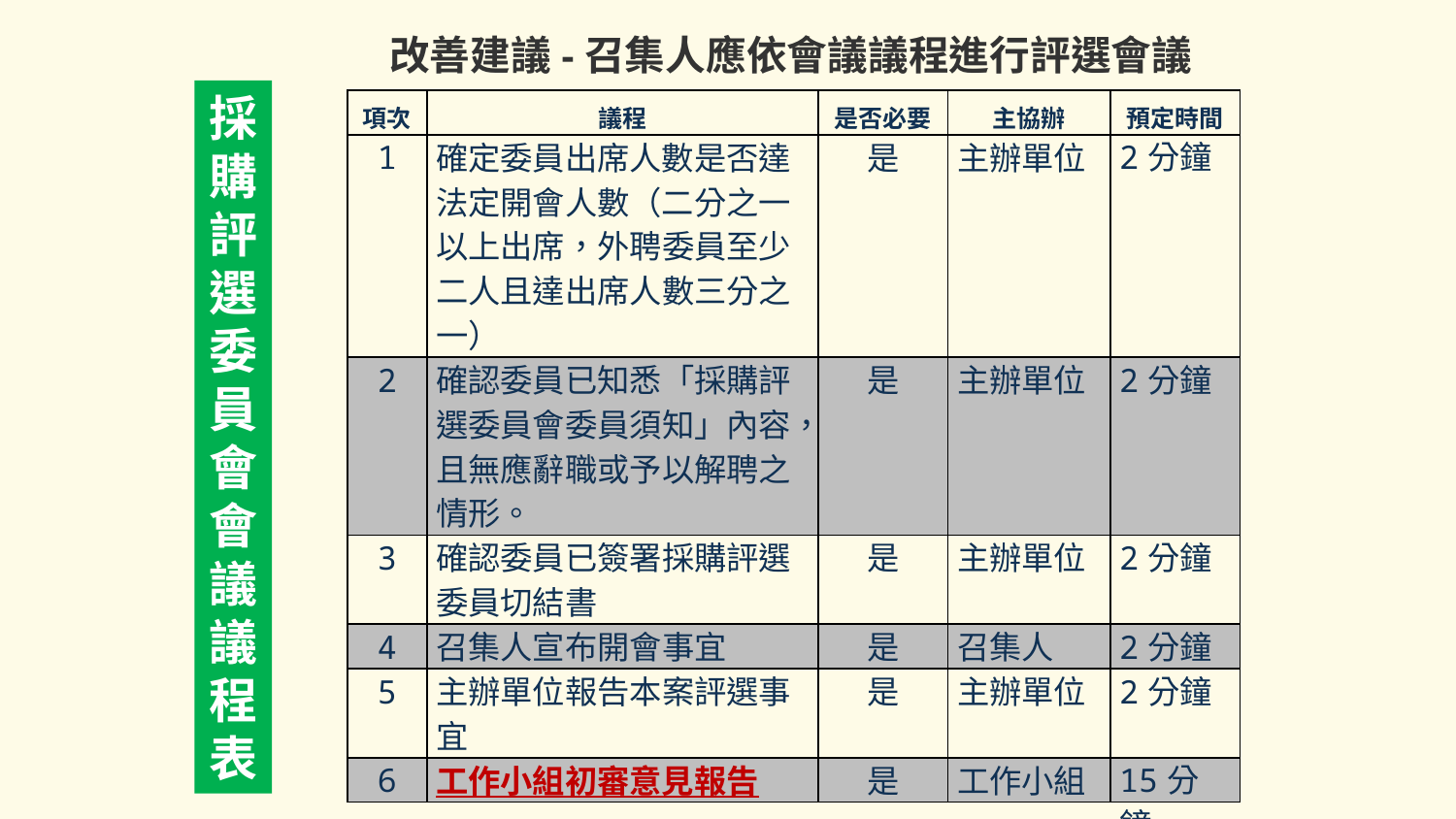

改善建議-召集人應依會議議程進行評選會議

採
購
評
選
委
員
會
會
議
議
程
表
| 項次 | 議程 | 是否必要 | 主協辦 | 預定時間 |
| --- | --- | --- | --- | --- |
| 1 | 確定委員出席人數是否達法定開會人數（二分之一以上出席，外聘委員至少二人且達出席人數三分之一） | 是 | 主辦單位 | 2分鐘 |
| 2 | 確認委員已知悉「採購評選委員會委員須知」內容，且無應辭職或予以解聘之情形。 | 是 | 主辦單位 | 2分鐘 |
| 3 | 確認委員已簽署採購評選委員切結書 | 是 | 主辦單位 | 2分鐘 |
| 4 | 召集人宣布開會事宜 | 是 | 召集人 | 2分鐘 |
| 5 | 主辦單位報告本案評選事宜 | 是 | 主辦單位 | 2分鐘 |
| 6 | 工作小組初審意見報告 | 是 | 工作小組 | 15分鐘 |